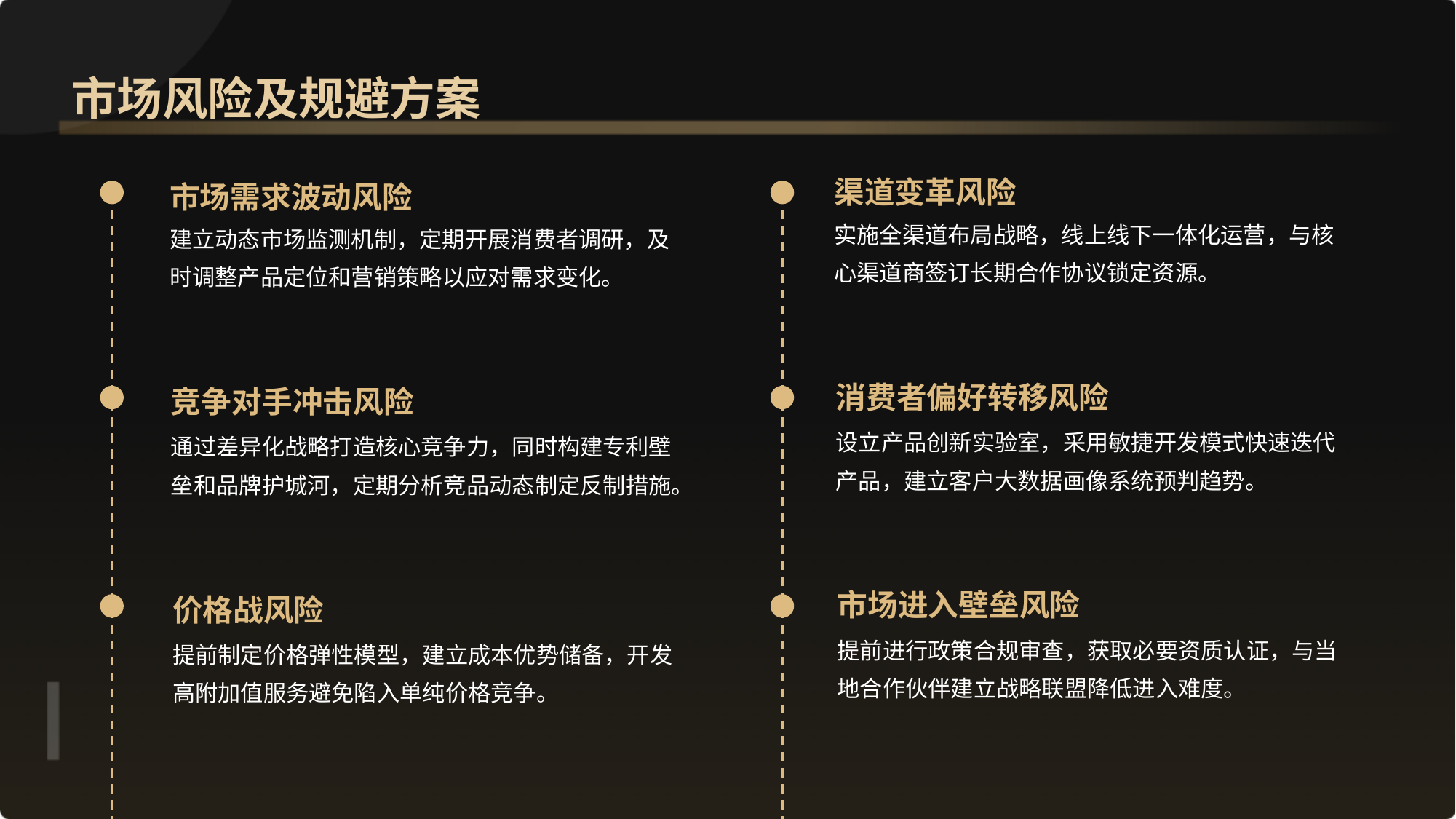

市场风险及规避方案
渠道变革风险
市场需求波动风险

实施全渠道布局战略，线上线下一体化运营，与核心渠道商签订长期合作协议锁定资源。
建立动态市场监测机制，定期开展消费者调研，及时调整产品定位和营销策略以应对需求变化。
消费者偏好转移风险
竞争对手冲击风险
设立产品创新实验室，采用敏捷开发模式快速迭代产品，建立客户大数据画像系统预判趋势。
通过差异化战略打造核心竞争力，同时构建专利壁垒和品牌护城河，定期分析竞品动态制定反制措施。
市场进入壁垒风险
价格战风险
提前进行政策合规审查，获取必要资质认证，与当地合作伙伴建立战略联盟降低进入难度。
提前制定价格弹性模型，建立成本优势储备，开发高附加值服务避免陷入单纯价格竞争。